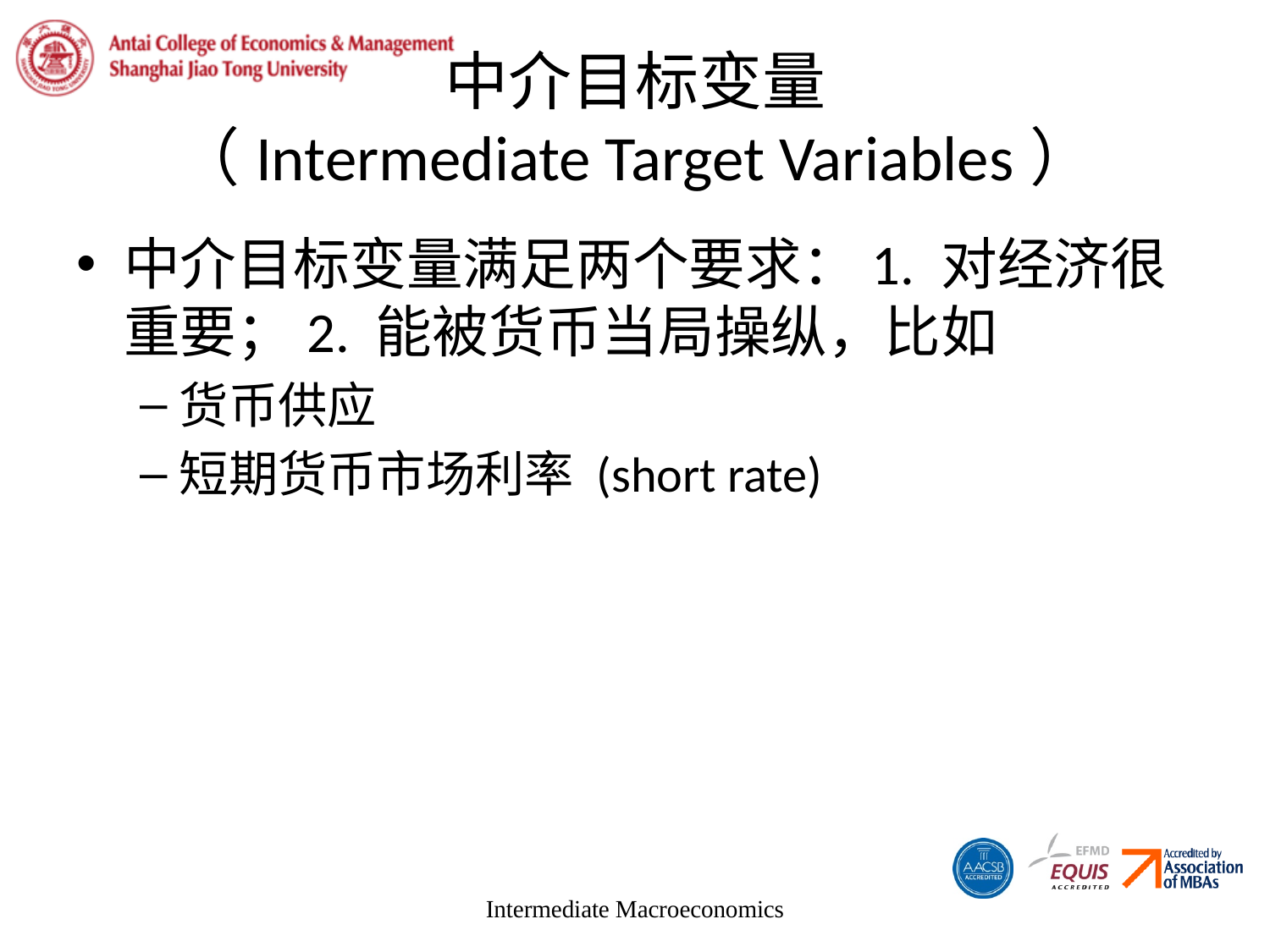

# 中介目标变量 （Intermediate Target Variables）
中介目标变量满足两个要求：1. 对经济很重要；2. 能被货币当局操纵，比如
货币供应
短期货币市场利率 (short rate)
Intermediate Macroeconomics